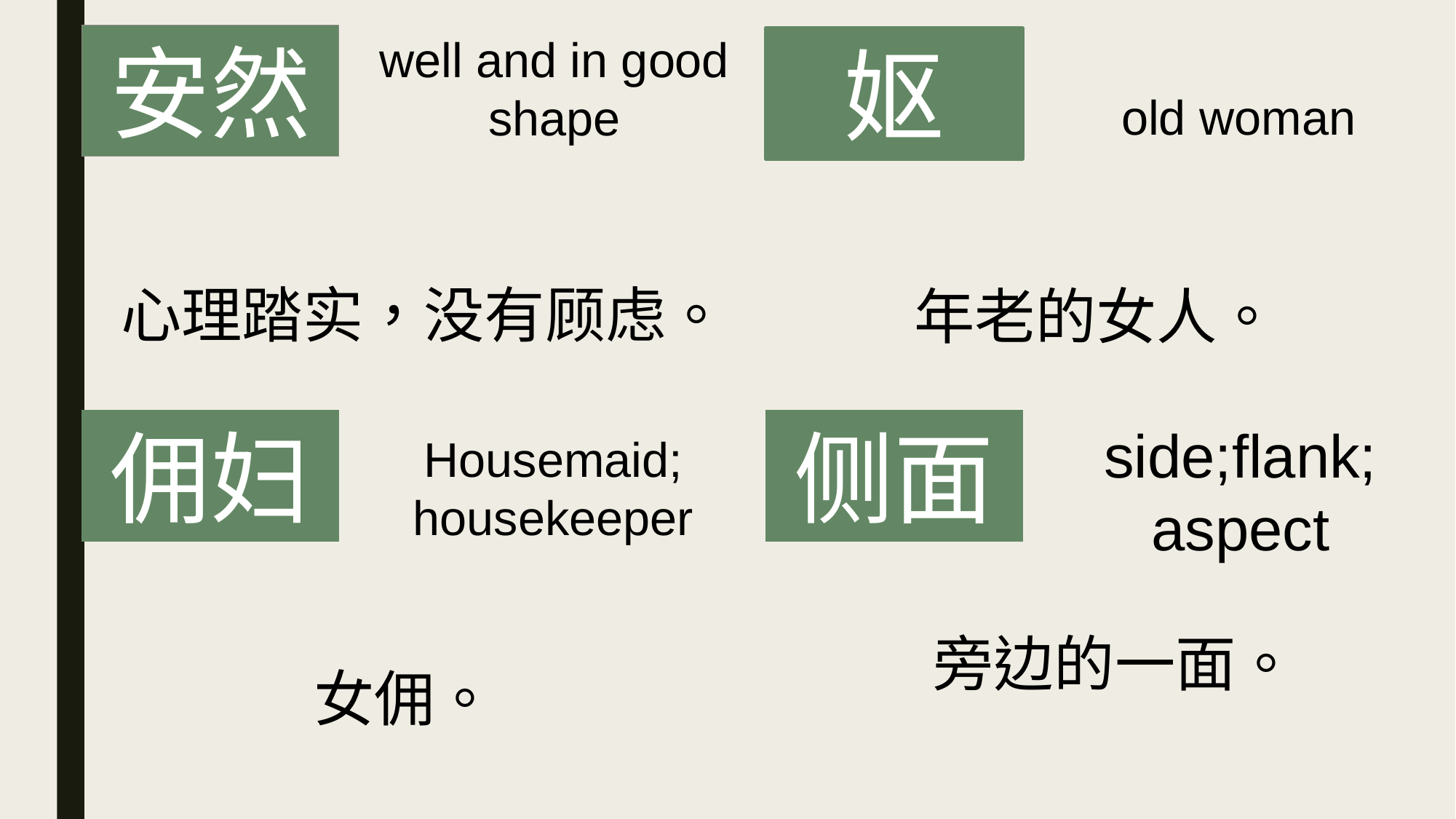

well and in good shape
安然
妪
old woman
心理踏实，没有顾虑。
年老的女人。
佣妇
侧面
side;flank;
aspect
Housemaid;
housekeeper
旁边的一面。
女佣。